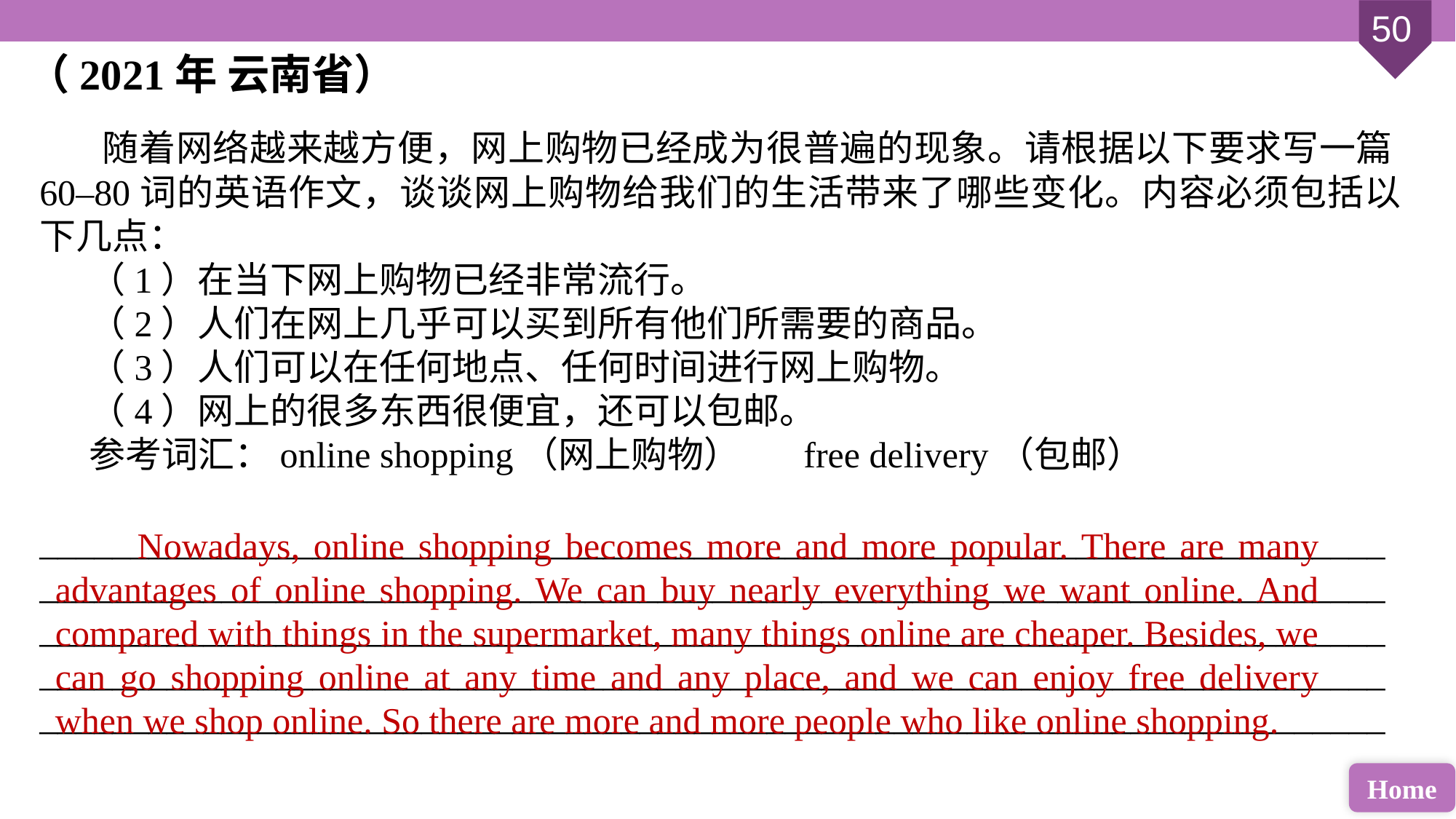

（2021年 云南省）
      随着网络越来越方便，网上购物已经成为很普遍的现象。请根据以下要求写一篇60–80词的英语作文，谈谈网上购物给我们的生活带来了哪些变化。内容必须包括以下几点：
     （1）在当下网上购物已经非常流行。
     （2）人们在网上几乎可以买到所有他们所需要的商品。
     （3）人们可以在任何地点、任何时间进行网上购物。
     （4）网上的很多东西很便宜，还可以包邮。
     参考词汇：online shopping（网上购物） 	free delivery（包邮）

__________________________________________________________________________________________________________________________________________________________________________________________________________________________________________________________________________________________________________________________________________________________________________________
      Nowadays, online shopping becomes more and more popular. There are many advantages of online shopping. We can buy nearly everything we want online. And compared with things in the supermarket, many things online are cheaper. Besides, we can go shopping online at any time and any place, and we can enjoy free delivery when we shop online. So there are more and more people who like online shopping.